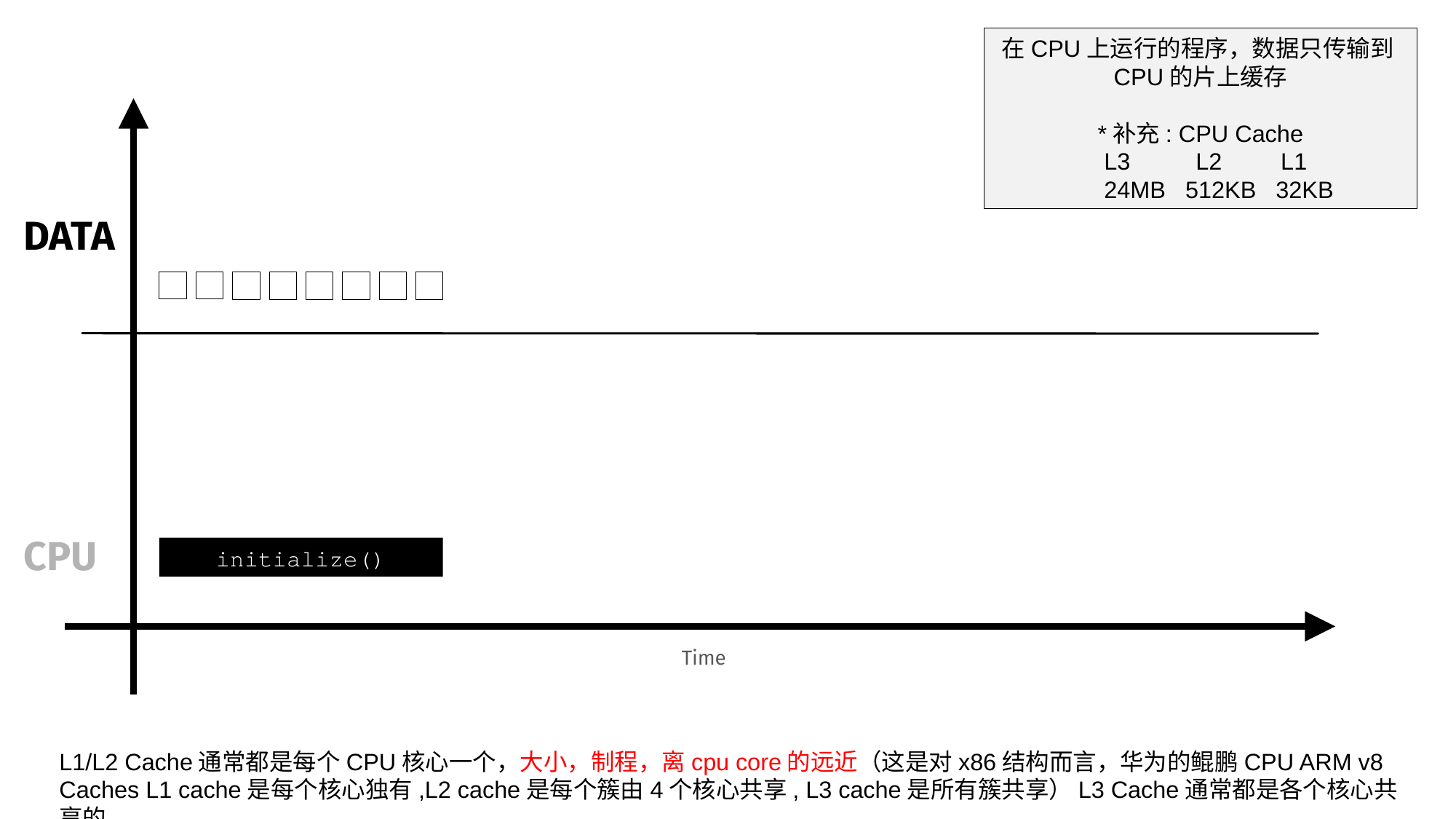

在CPU上运行的程序，数据只传输到CPU的片上缓存

*补充: CPU Cache
	L3          L2         L1
	24MB   512KB   32KB
TIME
DATA

CPU
initialize()
Time
L1/L2 Cache通常都是每个CPU核心一个，大小，制程，离cpu core的远近（这是对x86结构而言，华为的鲲鹏CPU ARM v8 Caches L1 cache是每个核心独有,L2 cache是每个簇由4个核心共享, L3 cache是所有簇共享）L3 Cache通常都是各个核心共享的